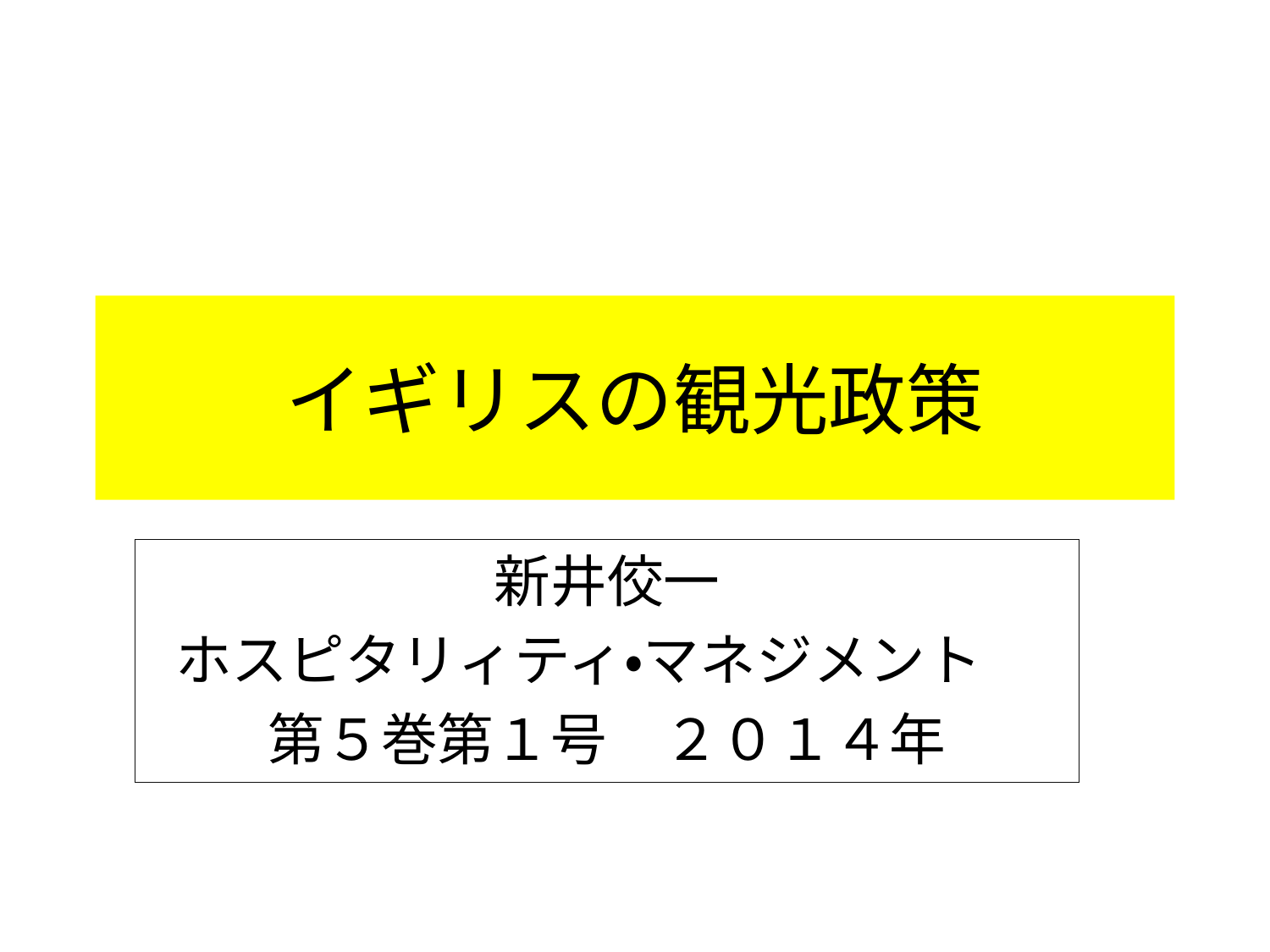

# イギリスの観光政策
新井佼一
ホスピタリィティ・マネジメント
第５巻第１号　２０１４年